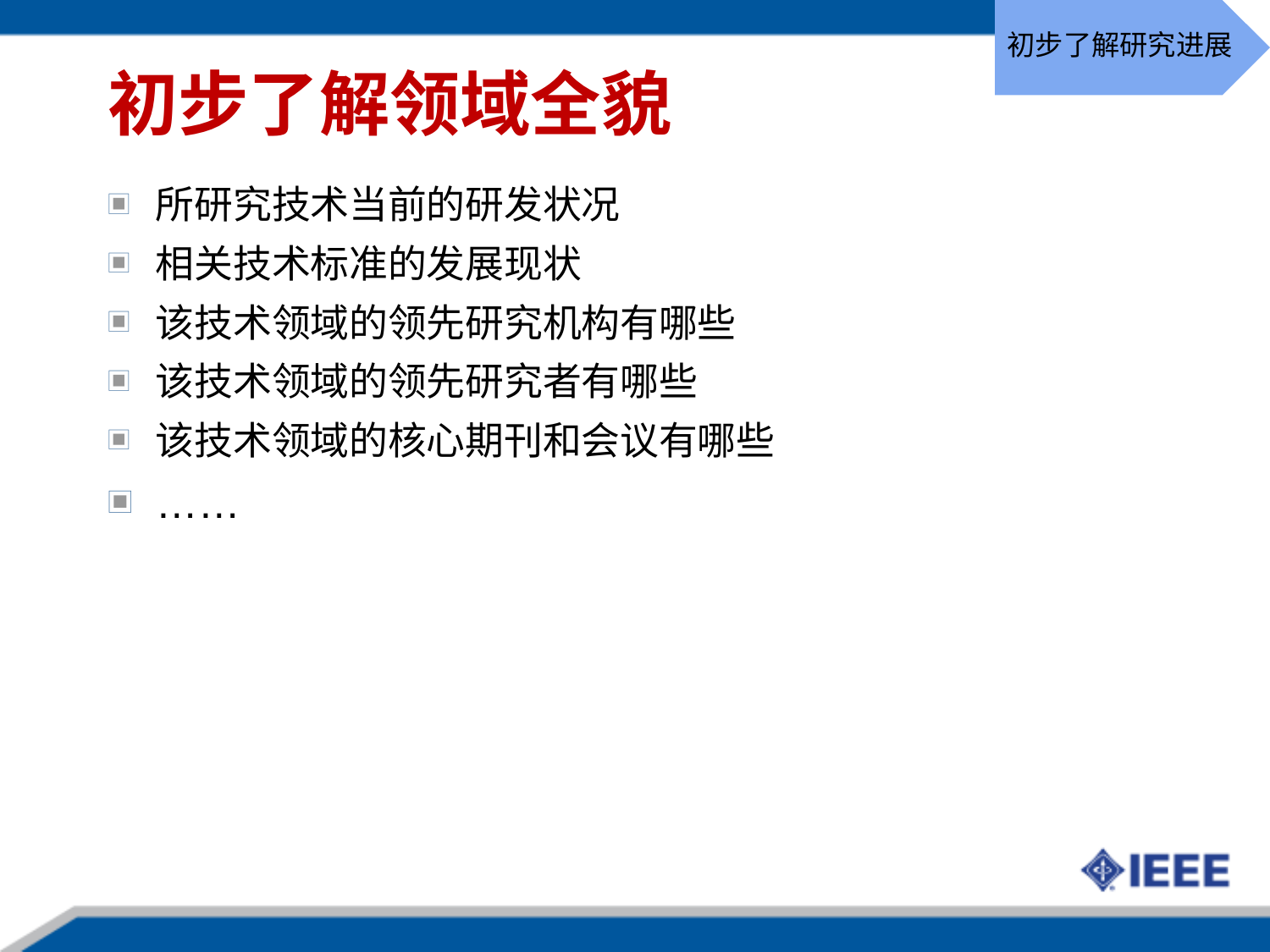

初步了解研究进展
# 初步了解领域全貌
所研究技术当前的研发状况
相关技术标准的发展现状
该技术领域的领先研究机构有哪些
该技术领域的领先研究者有哪些
该技术领域的核心期刊和会议有哪些
……
21